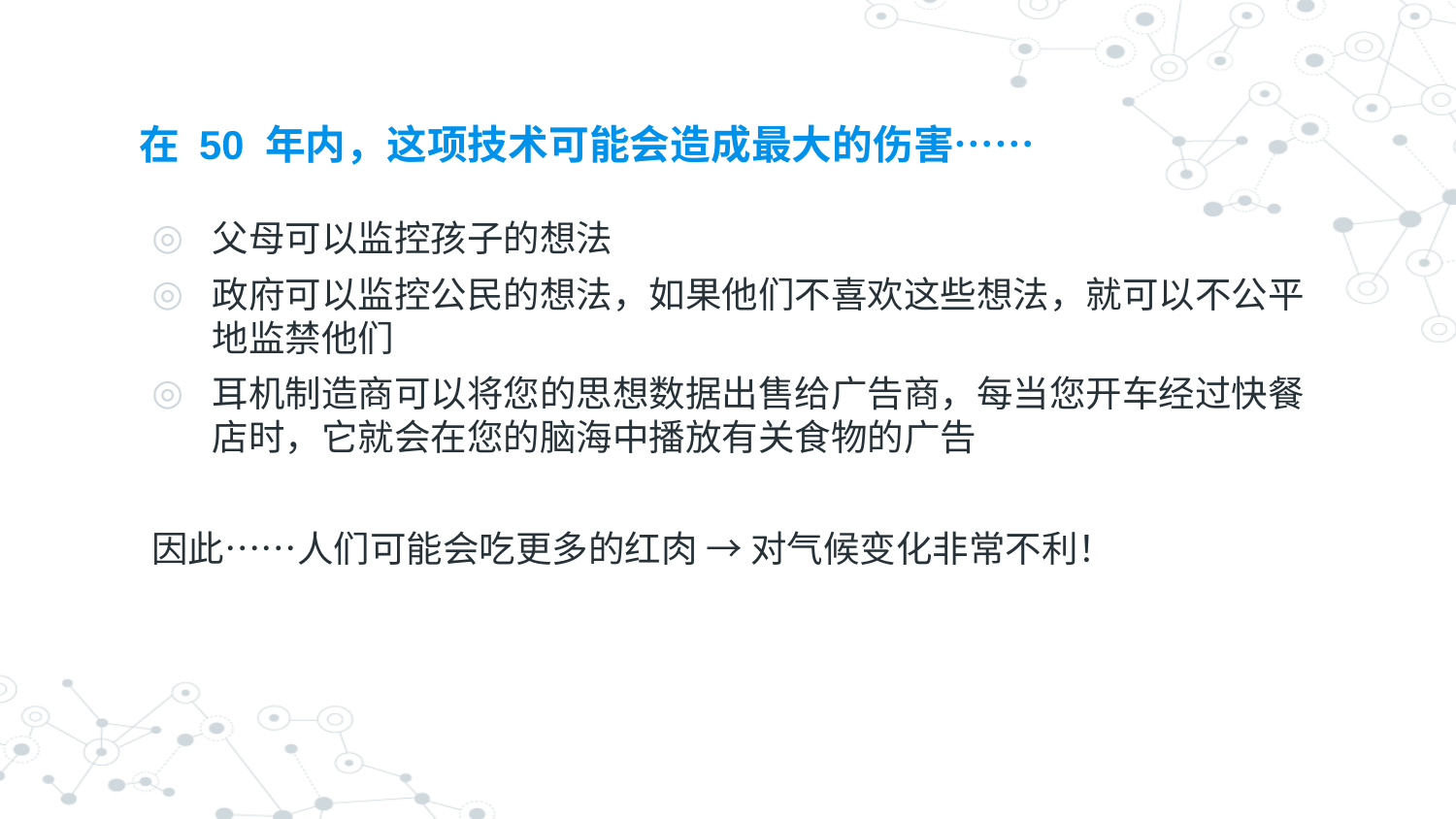

# 在 50 年内，这项技术可能会造成最大的伤害……
父母可以监控孩子的想法
政府可以监控公民的想法，如果他们不喜欢这些想法，就可以不公平地监禁他们
耳机制造商可以将您的思想数据出售给广告商，每当您开车经过快餐店时，它就会在您的脑海中播放有关食物的广告

因此……人们可能会吃更多的红肉 → 对气候变化非常不利！

6